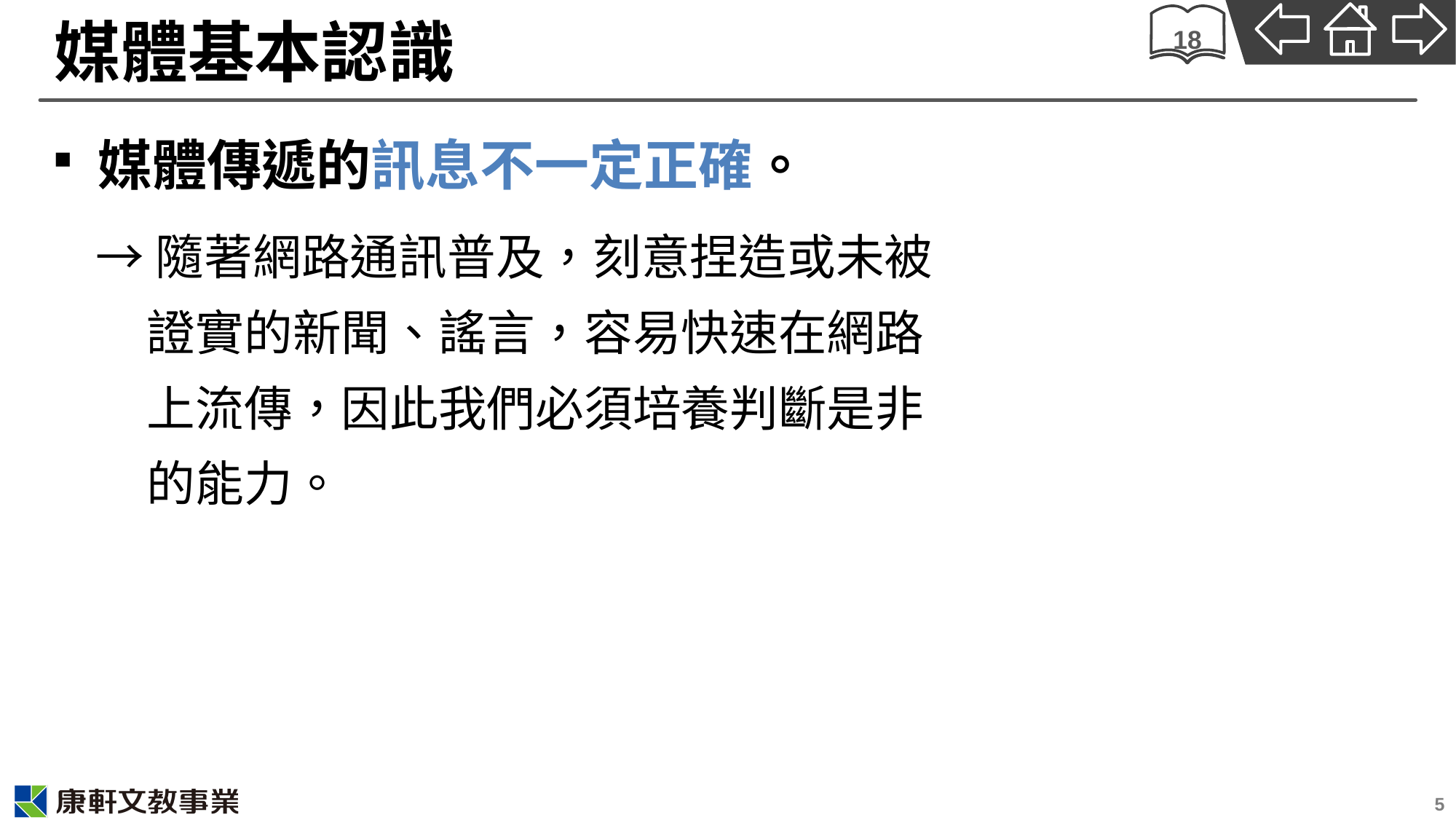

# 媒體基本認識
18
媒體傳遞的訊息不一定正確。
→隨著網路通訊普及，刻意捏造或未被證實的新聞、謠言，容易快速在網路上流傳，因此我們必須培養判斷是非的能力。

5